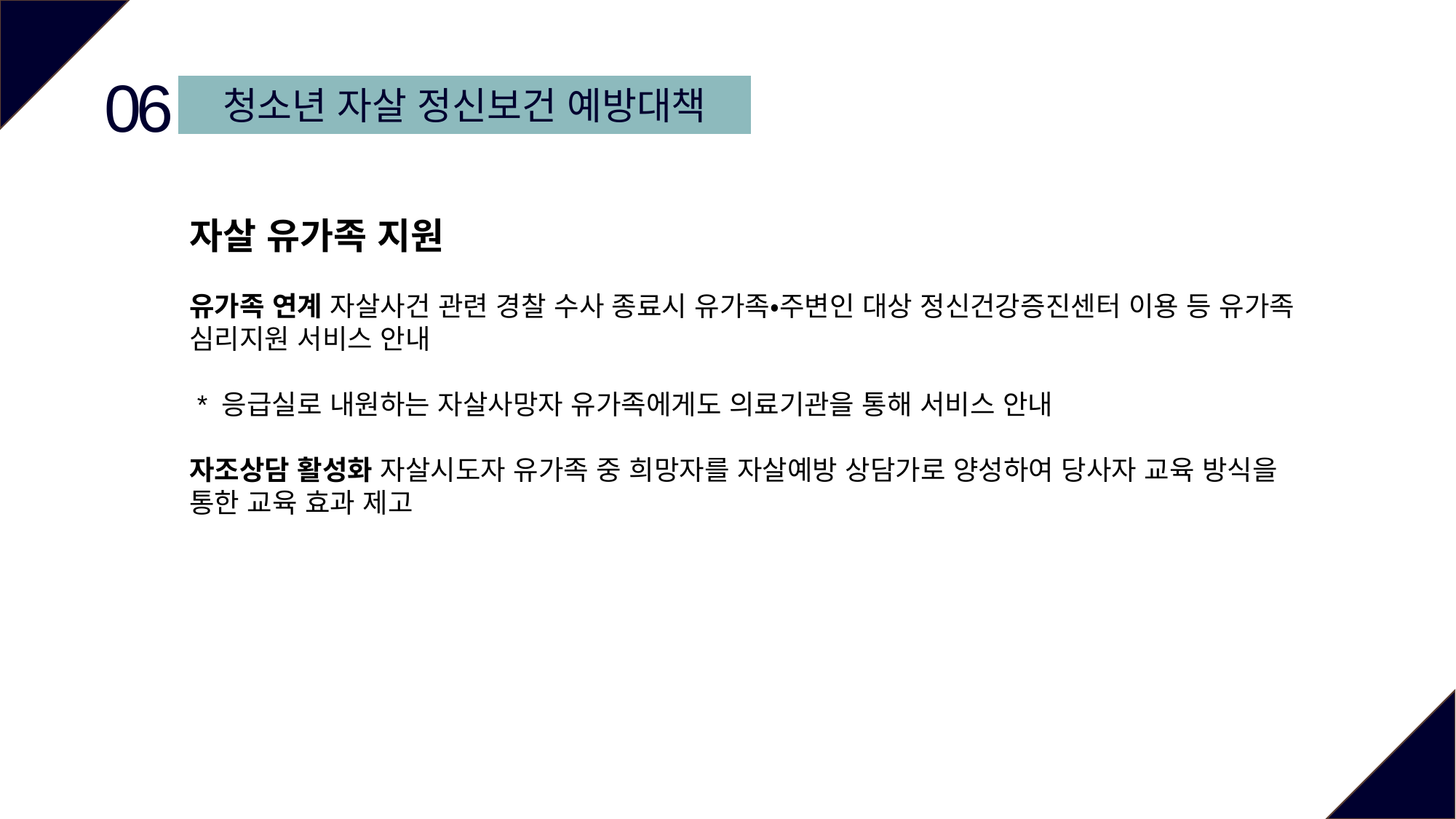

06
청소년 자살 정신보건 예방대책
자살 유가족 지원

유가족 연계 자살사건 관련 경찰 수사 종료시 유가족‧주변인 대상 정신건강증진센터 이용 등 유가족 심리지원 서비스 안내

 * 응급실로 내원하는 자살사망자 유가족에게도 의료기관을 통해 서비스 안내

자조상담 활성화 자살시도자 유가족 중 희망자를 자살예방 상담가로 양성하여 당사자 교육 방식을 통한 교육 효과 제고